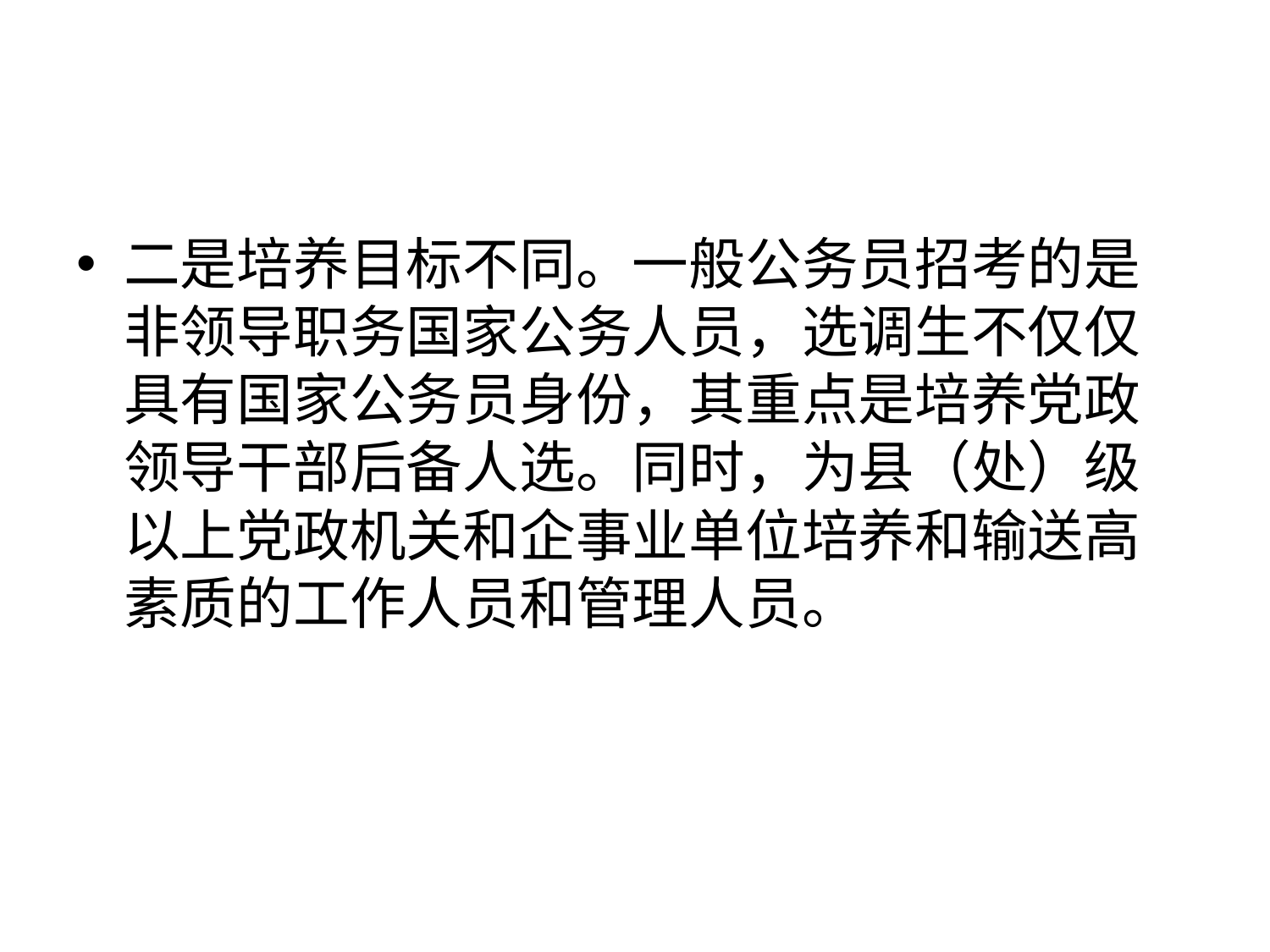

#
二是培养目标不同。一般公务员招考的是非领导职务国家公务人员，选调生不仅仅具有国家公务员身份，其重点是培养党政领导干部后备人选。同时，为县（处）级以上党政机关和企事业单位培养和输送高素质的工作人员和管理人员。